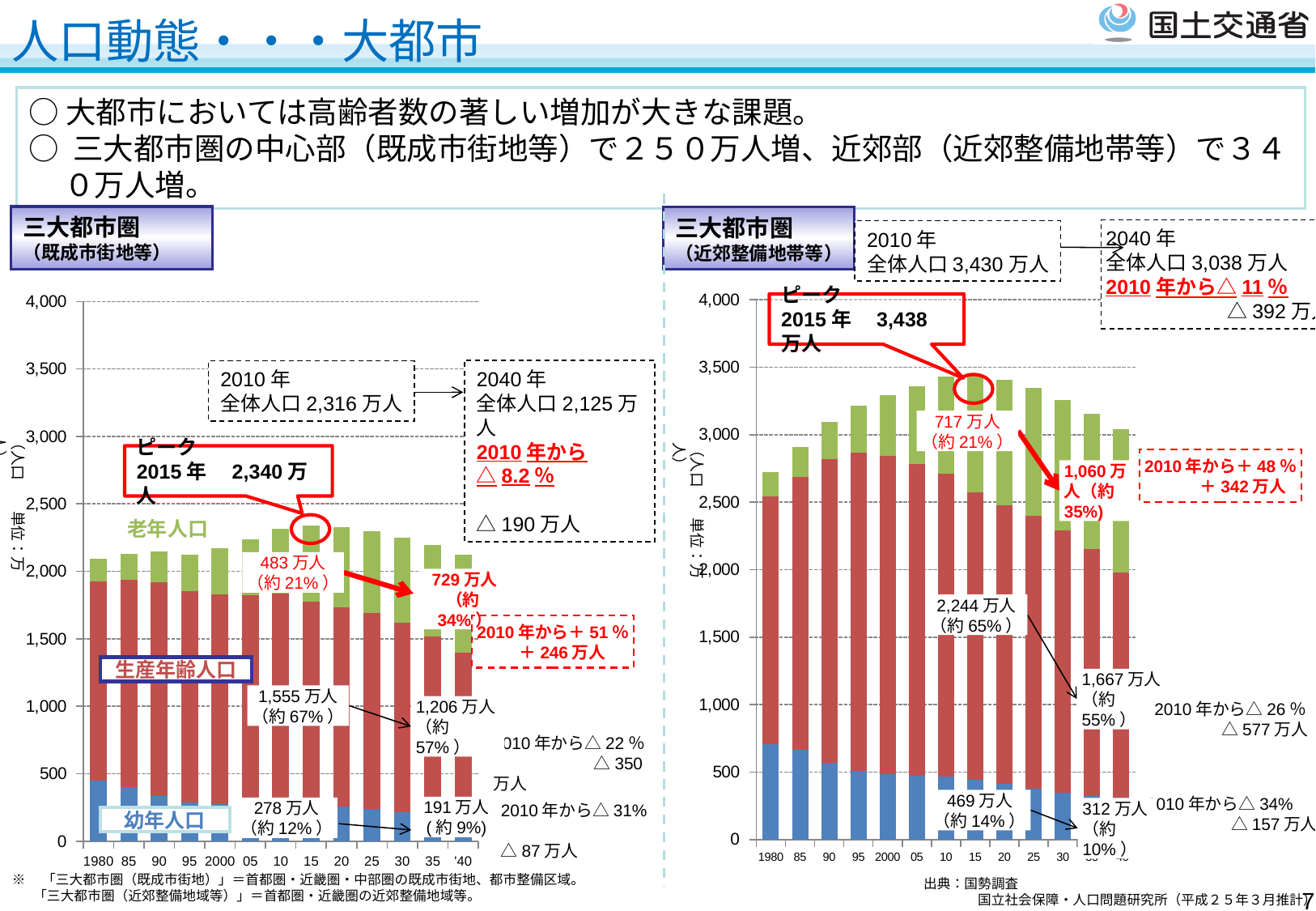

人口動態・・・大都市
○大都市においては高齢者数の著しい増加が大きな課題。
○ 三大都市圏の中心部（既成市街地等）で２５０万人増、近郊部（近郊整備地帯等）で３４０万人増。
三大都市圏
（既成市街地等）
三大都市圏
（近郊整備地帯等）
2040年
全体人口3,038万人
2010年から△11％
　　　　　　△392万人

### Chart

| Category | 年少人口 | 生産年齢人口 | 老年人口 |
|---|---|---|---|
| 1980 | 707.6925 | 1835.2989 | 178.92630000000167 |
| 85 | 666.0377000000001 | 2023.6762999999999 | 220.23250000000002 |
| 90 | 569.0698 | 2250.5517000000655 | 274.472099999999 |
| 95 | 508.9469 | 2355.6413000000002 | 351.28009999999864 |
| 2000 | 483.62890000000004 | 2358.2526000000003 | 452.1864999999996 |
| 05 | 474.65869999999995 | 2311.2147999999997 | 576.1732999999999 |
| 10 | 468.655 | 2244.0580999999997 | 717.3147 |
| 15 | 444.265099999999 | 2129.8534000000022 | 863.8628999999975 |
| 20 | 411.80109999999894 | 2065.8489 | 929.9112999999975 |
| 25 | 376.3884999999992 | 2022.2648000000002 | 945.6233 |
| 30 | 343.63989999999995 | 1948.1572999999999 | 965.415 |
| 35 | 324.5212999999987 | 1826.0707 | 1002.3952999999979 |
| '40 | 311.53659999998763 | 1667.2743999999998 | 1059.5818 |
2010年
全体人口3,430万人

### Chart

| Category | 年少人口 | 生産年齢人口 | 老年人口 |
|---|---|---|---|
| 1980 | 447.8075 | 1479.7053 | 166.62650000000002 |
| 85 | 400.7192 | 1534.2777 | 193.57319999999999 |
| 90 | 333.420699999999 | 1585.1698999999999 | 227.47840000000087 |
| 95 | 288.5942 | 1562.1113999999998 | 274.1943999999997 |
| 2000 | 273.346 | 1552.7821 | 342.36669999999964 |
| 05 | 273.6499000000043 | 1550.0991 | 415.1616 |
| 10 | 277.79889999999864 | 1555.3955 | 482.5710999999987 |
| 15 | 270.65960000001047 | 1505.6097 | 564.124 |
| 20 | 256.8184999999997 | 1475.4339 | 595.7729 |
| 25 | 236.2329 | 1452.9772 | 607.3587 |
| 30 | 215.0645 | 1402.9799 | 632.5695999999995 |
| 35 | 201.4839 | 1317.4351000000001 | 674.0323999999995 |
| '40 | 191.0509 | 1205.8840999999998 | 728.5577999999995 |
ピーク
2015年　3,438万人
2040年
全体人口2,125万人
2010年から△8.2％
　　　　　　△190万人
2010年
全体人口2,316万人

717万人
（約21%）
（人口　　単位：万人）
（人口　　単位：万人）
ピーク
2015年　2,340万人
2010年から＋48％
         　＋342万人
1,060万人（約35%)

老年人口
483万人
（約21%）
729万人
（約34%）
2,244万人
（約65%）
2010年から＋51％
          ＋246万人
生産年齢人口
1,667万人（約55%）
1,555万人
（約67%）
2010年から△26％
　　　　△577万人
1,206万人（約57%）
2010年から△22％
　　　　　　△350万人
2010年から△34%
　　　　　△157万人
469万人
（約14%）
2010年から△31%
　　　　　　　△87万人
191万人
(約9%)
278万人
（約12%）
312万人（約10%）
幼年人口
※　「三大都市圏（既成市街地）」＝首都圏・近畿圏・中部圏の既成市街地、都市整備区域。
      「三大都市圏（近郊整備地域等）」＝首都圏・近畿圏の近郊整備地域等。

出典：国勢調査
　　　　国立社会保障・人口問題研究所（平成２５年３月推計）
7